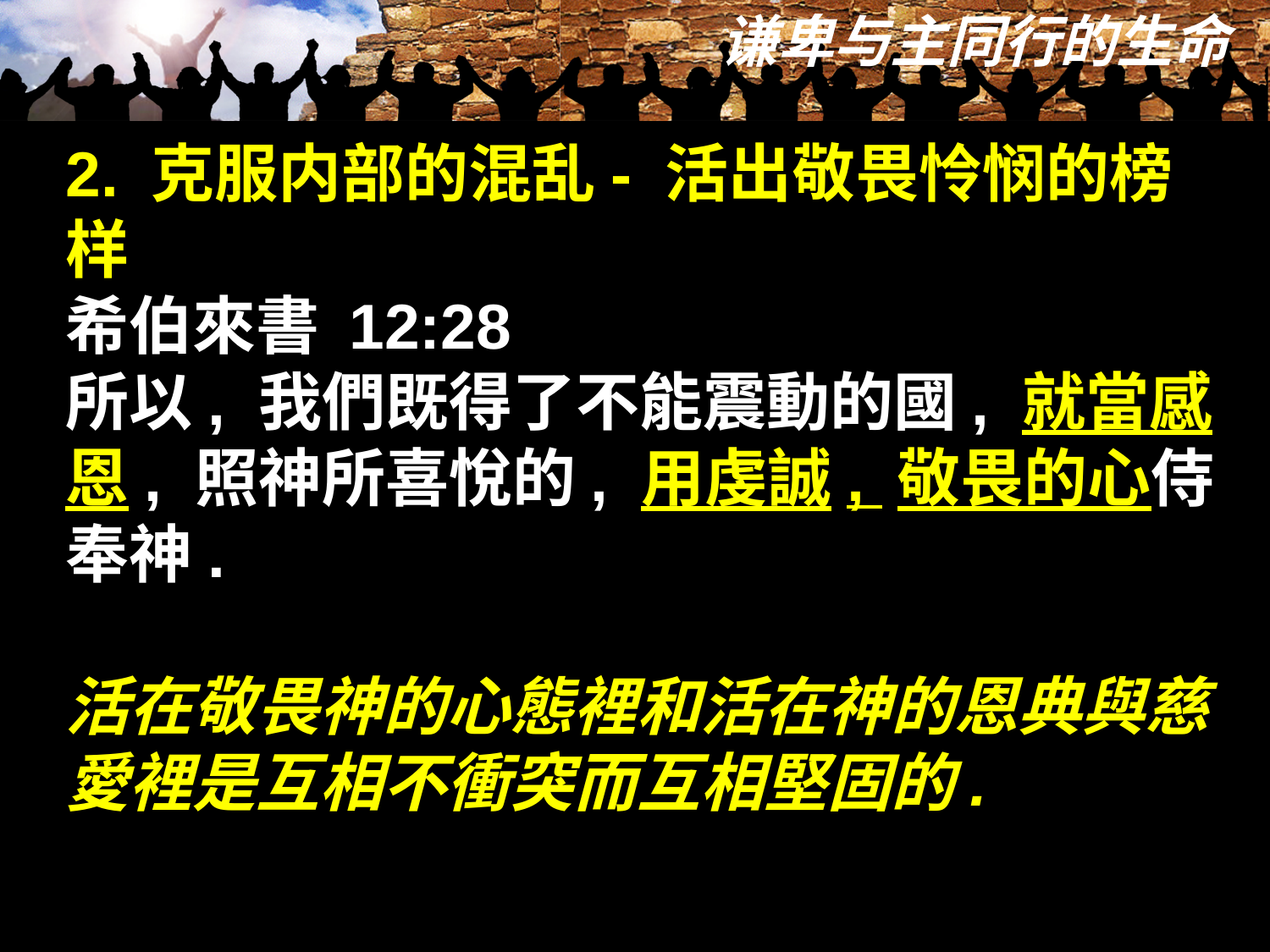

2. 克服内部的混乱- 活出敬畏怜悯的榜样
希伯來書 12:28
所以, 我們既得了不能震動的國, 就當感恩, 照神所喜悅的, 用虔誠, 敬畏的心侍奉神.

活在敬畏神的心態裡和活在神的恩典與慈愛裡是互相不衝突而互相堅固的.